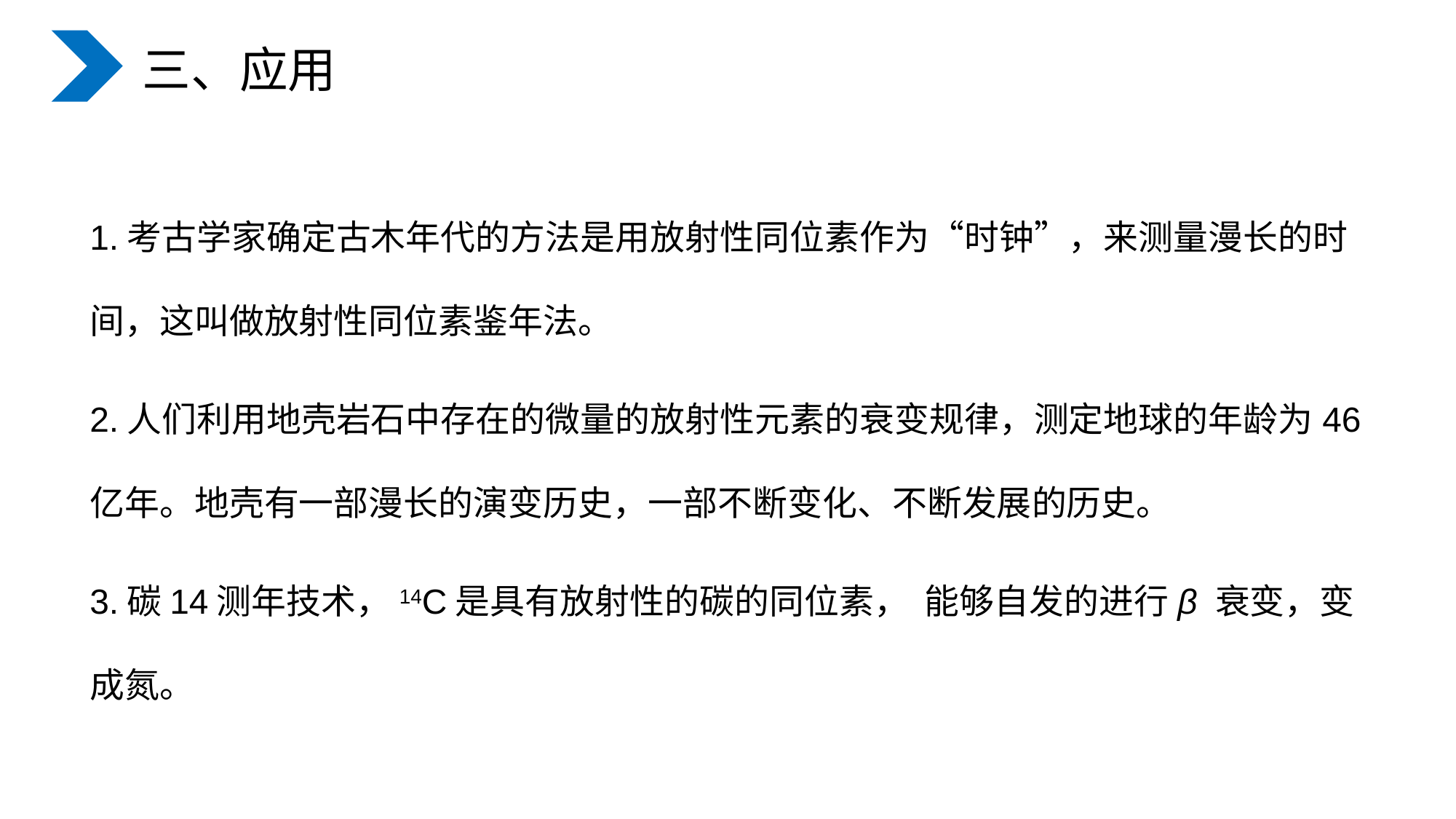

三、应用
1.考古学家确定古木年代的方法是用放射性同位素作为“时钟”，来测量漫长的时间，这叫做放射性同位素鉴年法。
2.人们利用地壳岩石中存在的微量的放射性元素的衰变规律，测定地球的年龄为46亿年。地壳有一部漫长的演变历史，一部不断变化、不断发展的历史。
3.碳14测年技术，14C是具有放射性的碳的同位素，  能够自发的进行β 衰变，变成氮。